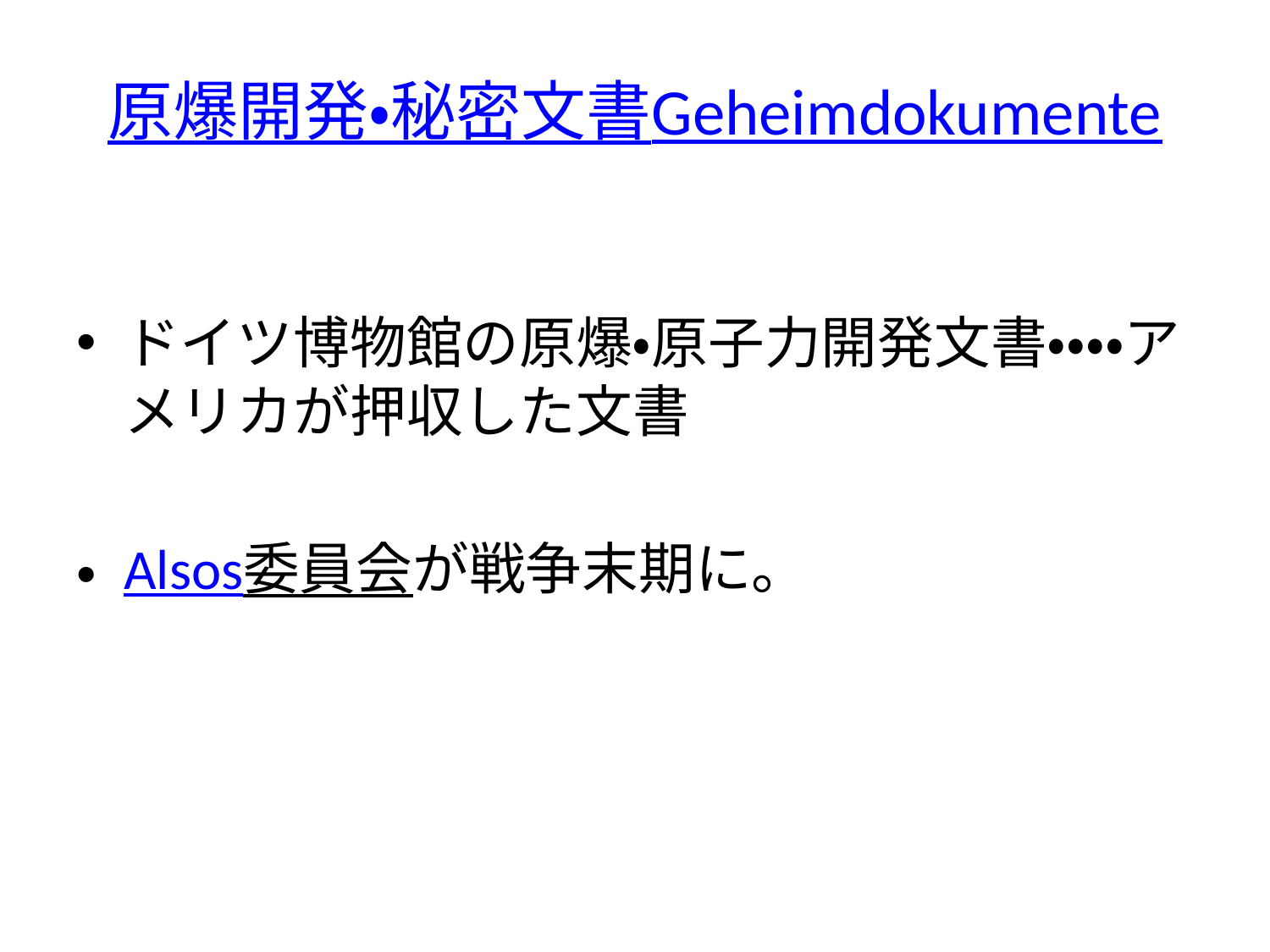

# 原爆開発・秘密文書Geheimdokumente

ドイツ博物館の原爆・原子力開発文書・・・・アメリカが押収した文書

Alsos委員会が戦争末期に。